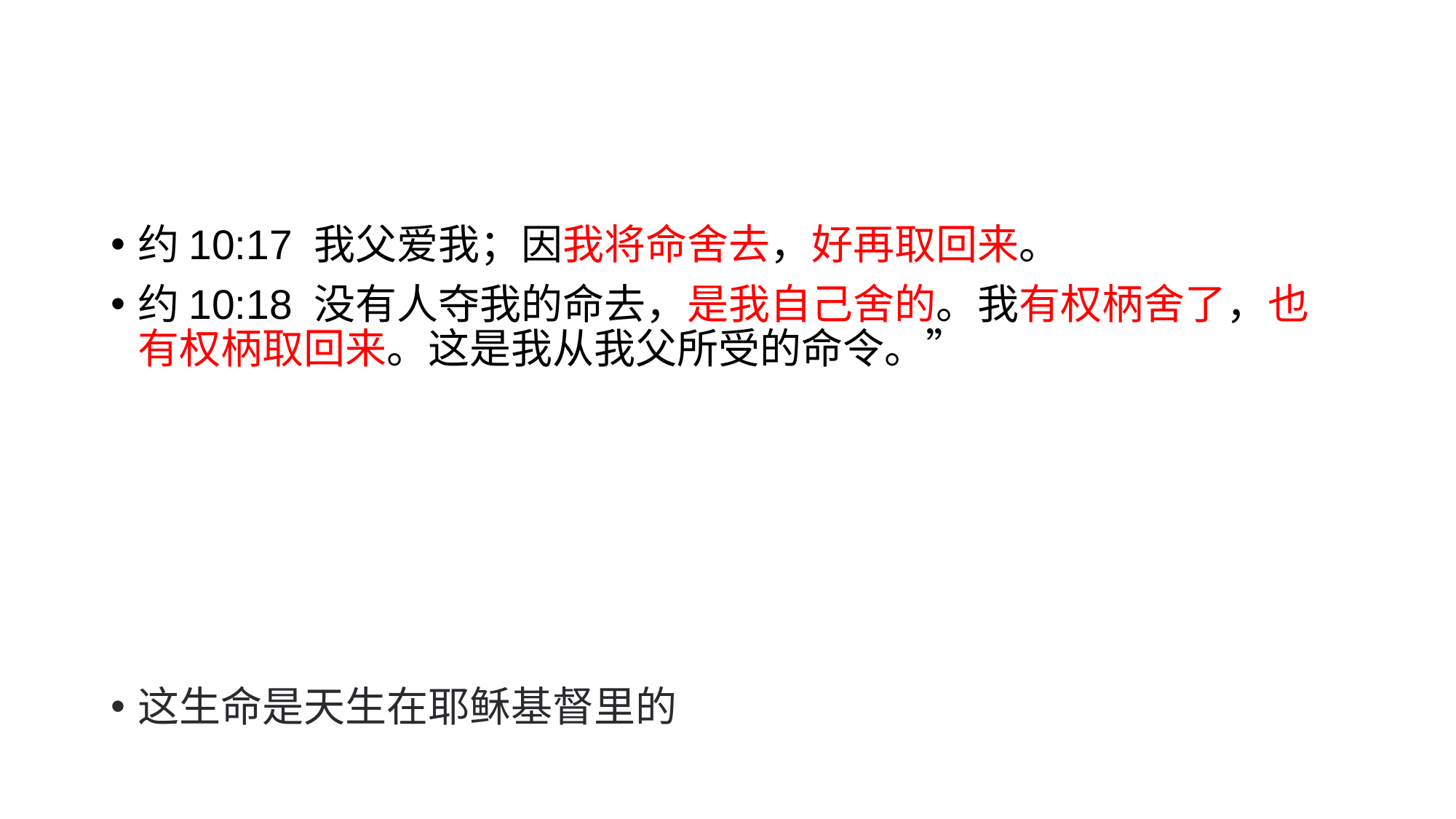

#
约10:17 我父爱我；因我将命舍去，好再取回来。
约10:18 没有人夺我的命去，是我自己舍的。我有权柄舍了，也有权柄取回来。这是我从我父所受的命令。”

这生命是天生在耶稣基督里的